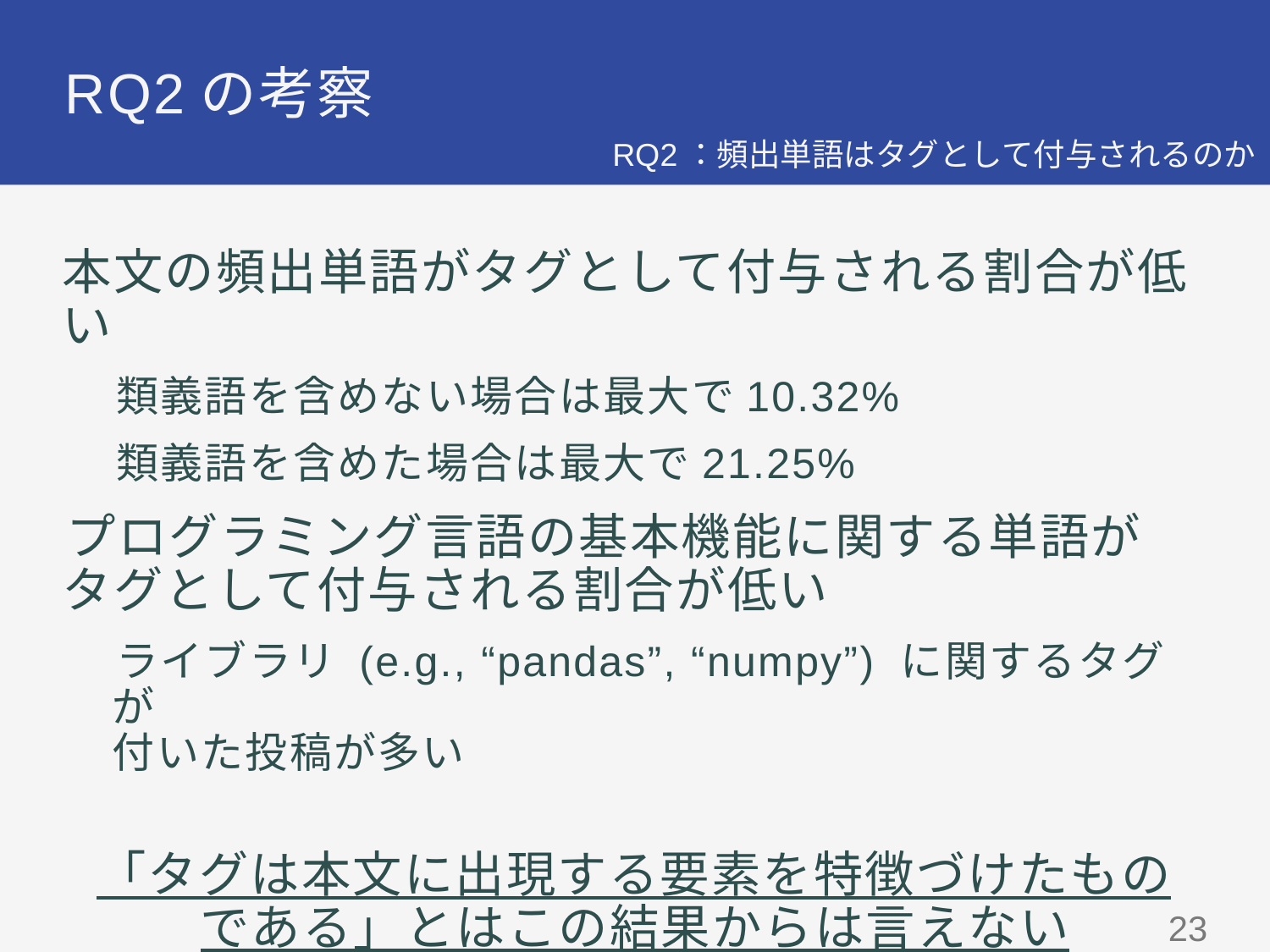

# RQ2の考察
RQ2：頻出単語はタグとして付与されるのか
本文の頻出単語がタグとして付与される割合が低い
類義語を含めない場合は最大で10.32%
類義語を含めた場合は最大で21.25%
プログラミング言語の基本機能に関する単語が
タグとして付与される割合が低い
ライブラリ (e.g., “pandas”, “numpy”) に関するタグが
付いた投稿が多い

「タグは本文に出現する要素を特徴づけたもの
である」とはこの結果からは言えない
23